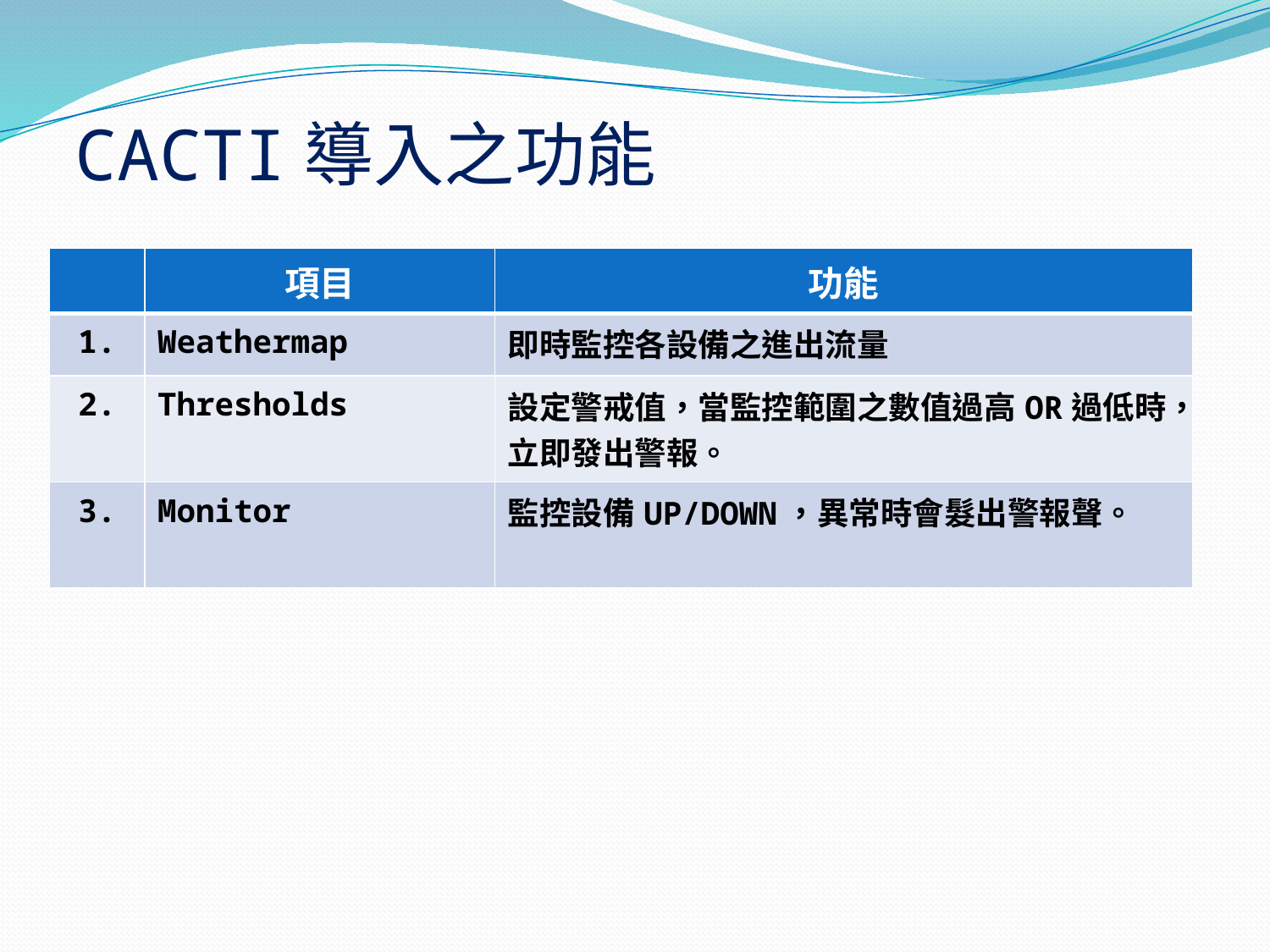

# CACTI導入之功能
|  | 項目 | 功能 |
| --- | --- | --- |
| 1. | Weathermap | 即時監控各設備之進出流量 |
| 2. | Thresholds | 設定警戒值，當監控範圍之數值過高OR過低時，立即發出警報。 |
| 3. | Monitor | 監控設備UP/DOWN，異常時會髮出警報聲。 |